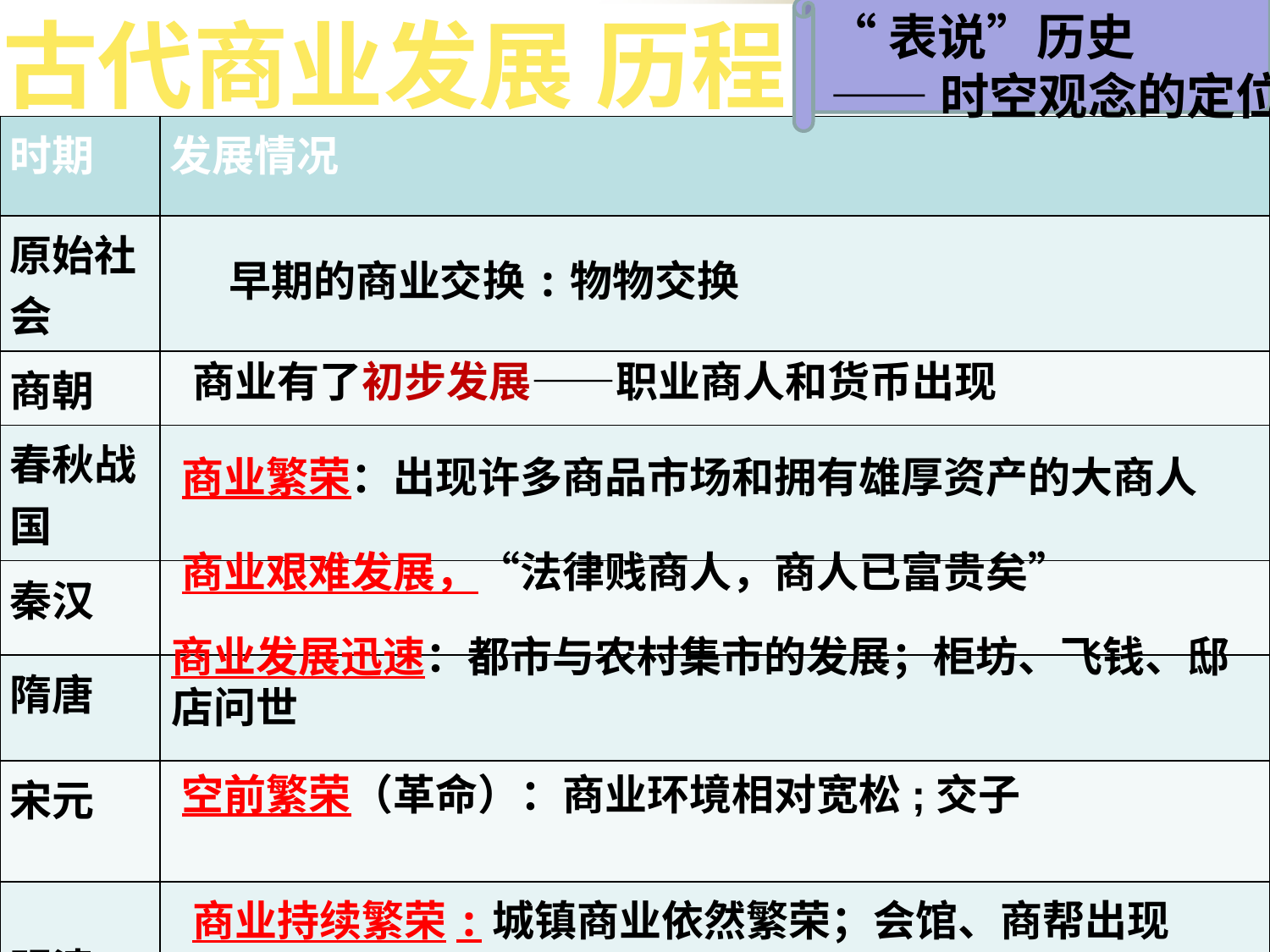

古代商业发展 历程
“表说”历史
——时空观念的定位

| 时期 | 发展情况 |
| --- | --- |
| 原始社会 |  |
| 商朝 |  |
| 春秋战国 |  |
| 秦汉 |  |
| 隋唐 |  |
| 宋元 |  |
| 明清 |  |
早期的商业交换:物物交换
商业有了初步发展——职业商人和货币出现
商业繁荣：出现许多商品市场和拥有雄厚资产的大商人
商业艰难发展，“法律贱商人，商人已富贵矣”
商业发展迅速：都市与农村集市的发展；柜坊、飞钱、邸店问世

空前繁荣（革命）：商业环境相对宽松;交子
商业持续繁荣:城镇商业依然繁荣；会馆、商帮出现